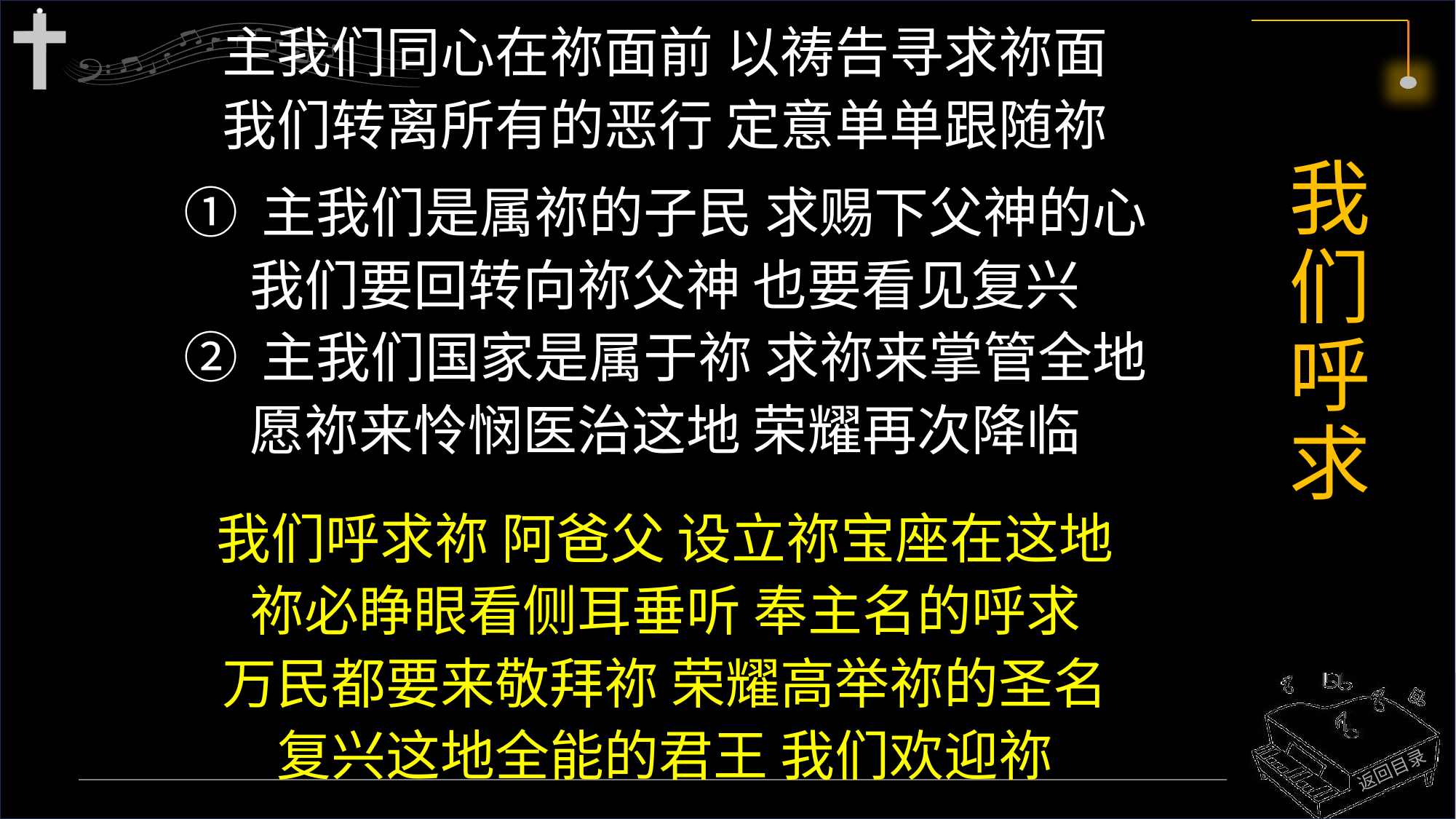

主我们同心在祢面前 以祷告寻求祢面
我们转离所有的恶行 定意单单跟随祢

① 主我们是属祢的子民 求赐下父神的心
我们要回转向祢父神 也要看见复兴
② 主我们国家是属于祢 求祢来掌管全地
愿祢来怜悯医治这地 荣耀再次降临

我们呼求祢 阿爸父 设立祢宝座在这地
祢必睁眼看侧耳垂听 奉主名的呼求
万民都要来敬拜祢 荣耀高举祢的圣名
复兴这地全能的君王 我们欢迎祢
# 我们呼求